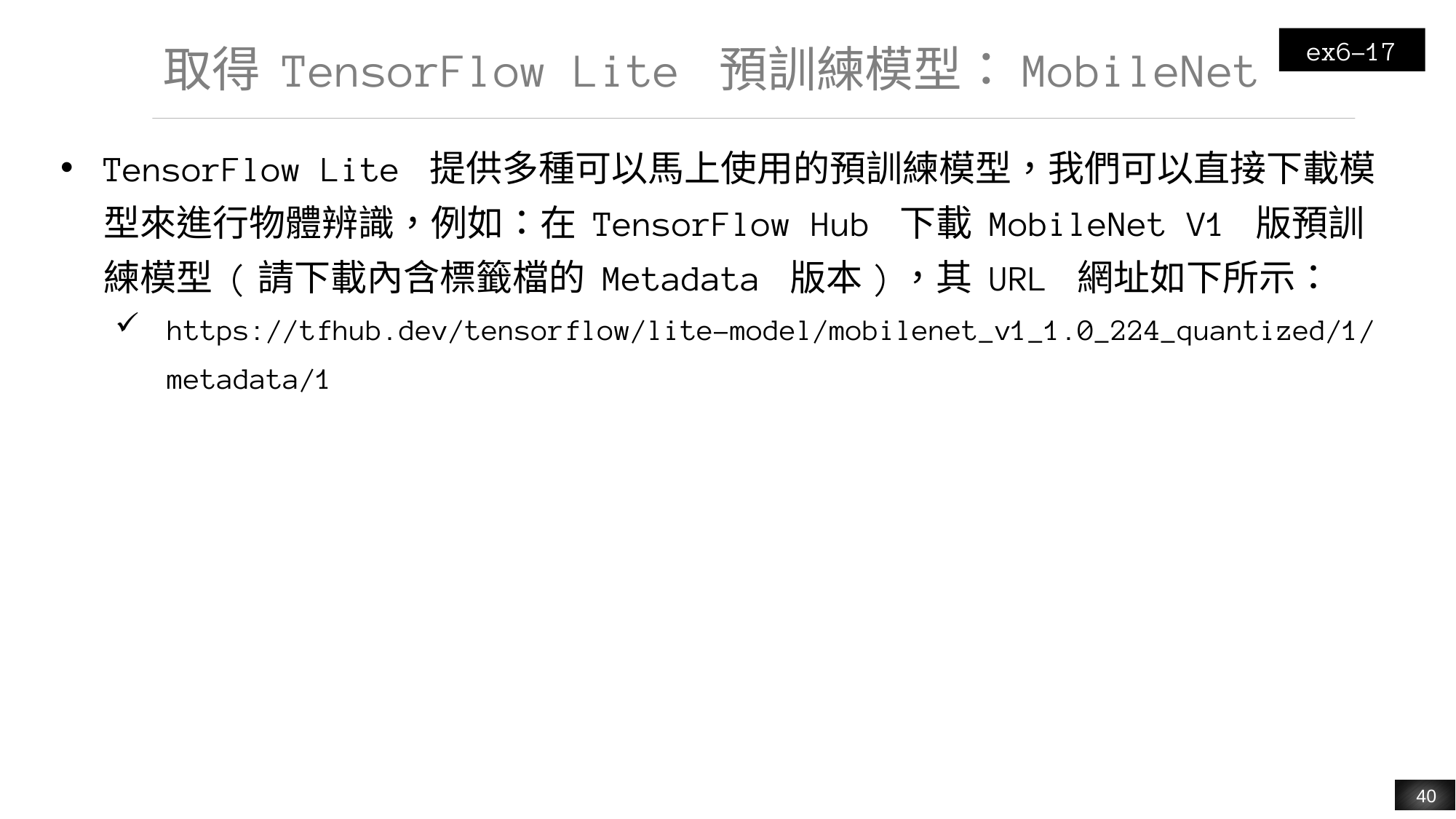

ex6-17
# 取得 TensorFlow Lite 預訓練模型：MobileNet
TensorFlow Lite 提供多種可以馬上使用的預訓練模型，我們可以直接下載模型來進行物體辨識，例如：在 TensorFlow Hub 下載 MobileNet V1 版預訓練模型 (請下載內含標籤檔的 Metadata 版本)，其 URL 網址如下所示：
https://tfhub.dev/tensorflow/lite-model/mobilenet_v1_1.0_224_quantized/1/metadata/1